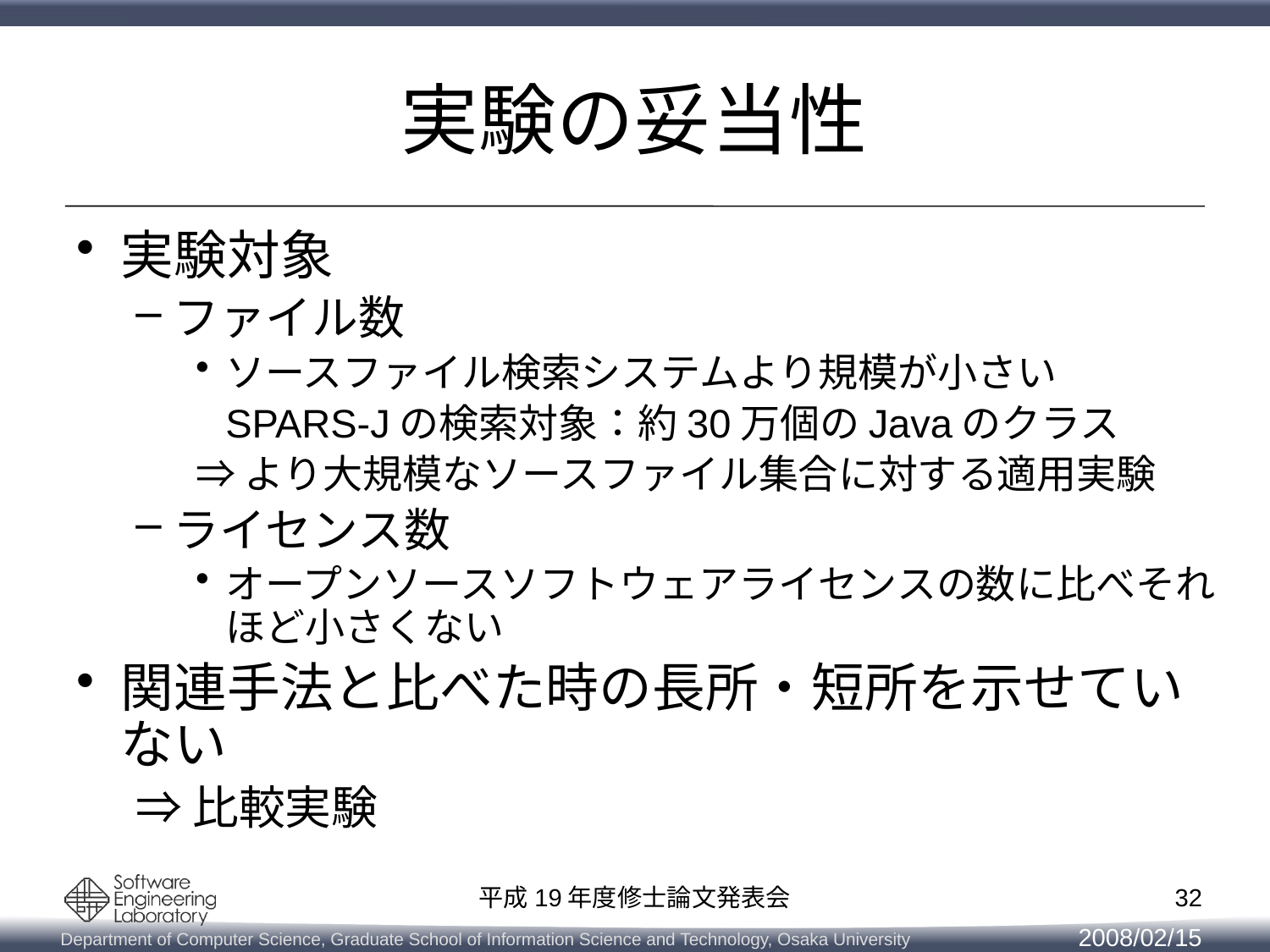

# 実験の妥当性
実験対象
ファイル数
ソースファイル検索システムより規模が小さい
	SPARS-Jの検索対象：約30万個のJavaのクラス
⇒より大規模なソースファイル集合に対する適用実験
ライセンス数
オープンソースソフトウェアライセンスの数に比べそれほど小さくない
関連手法と比べた時の長所・短所を示せていない
⇒比較実験
32
平成19年度修士論文発表会
2008/02/15